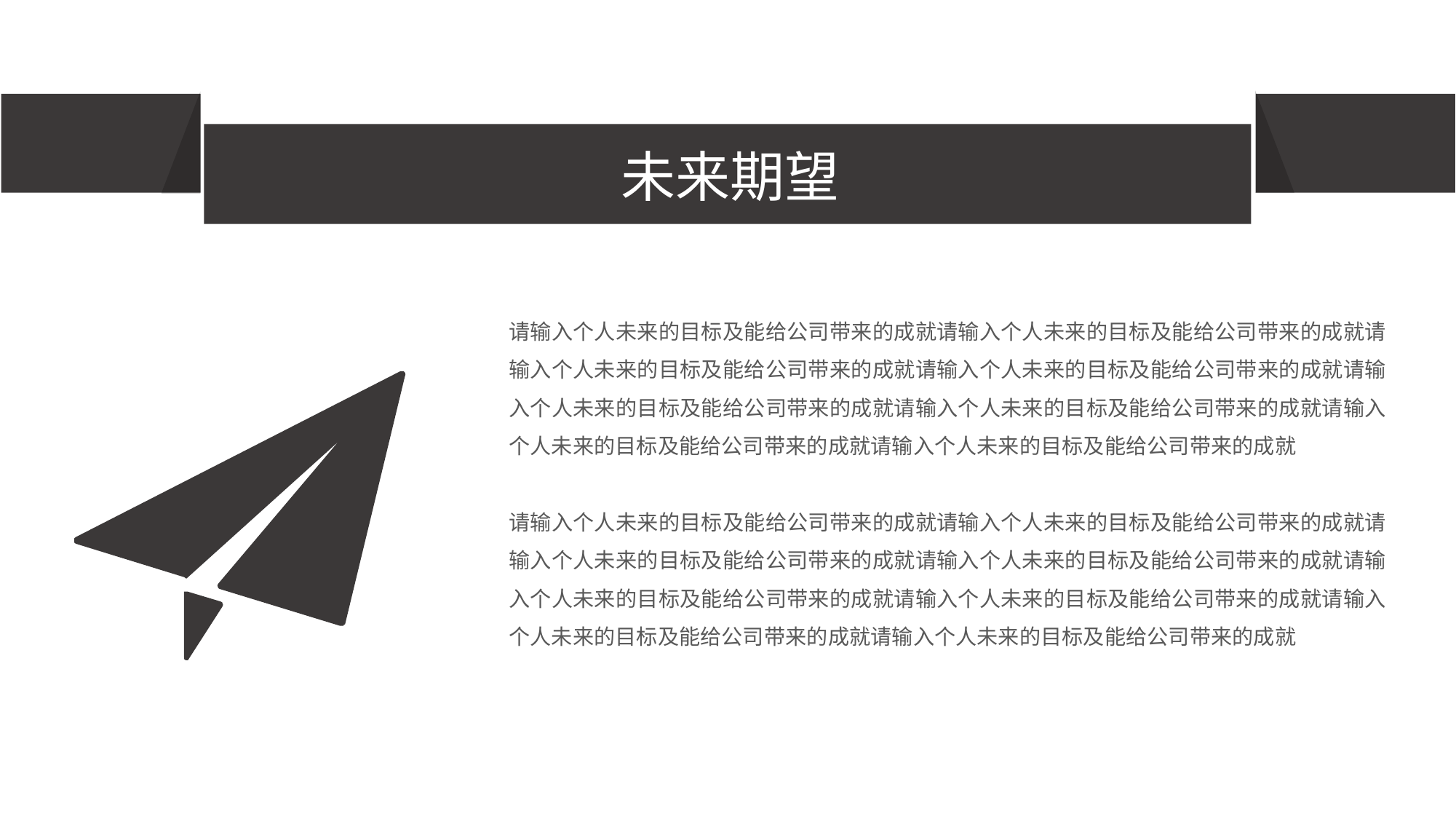

未来期望
请输入个人未来的目标及能给公司带来的成就请输入个人未来的目标及能给公司带来的成就请输入个人未来的目标及能给公司带来的成就请输入个人未来的目标及能给公司带来的成就请输入个人未来的目标及能给公司带来的成就请输入个人未来的目标及能给公司带来的成就请输入个人未来的目标及能给公司带来的成就请输入个人未来的目标及能给公司带来的成就

请输入个人未来的目标及能给公司带来的成就请输入个人未来的目标及能给公司带来的成就请输入个人未来的目标及能给公司带来的成就请输入个人未来的目标及能给公司带来的成就请输入个人未来的目标及能给公司带来的成就请输入个人未来的目标及能给公司带来的成就请输入个人未来的目标及能给公司带来的成就请输入个人未来的目标及能给公司带来的成就

添加一些自己的优点，优势，座右铭